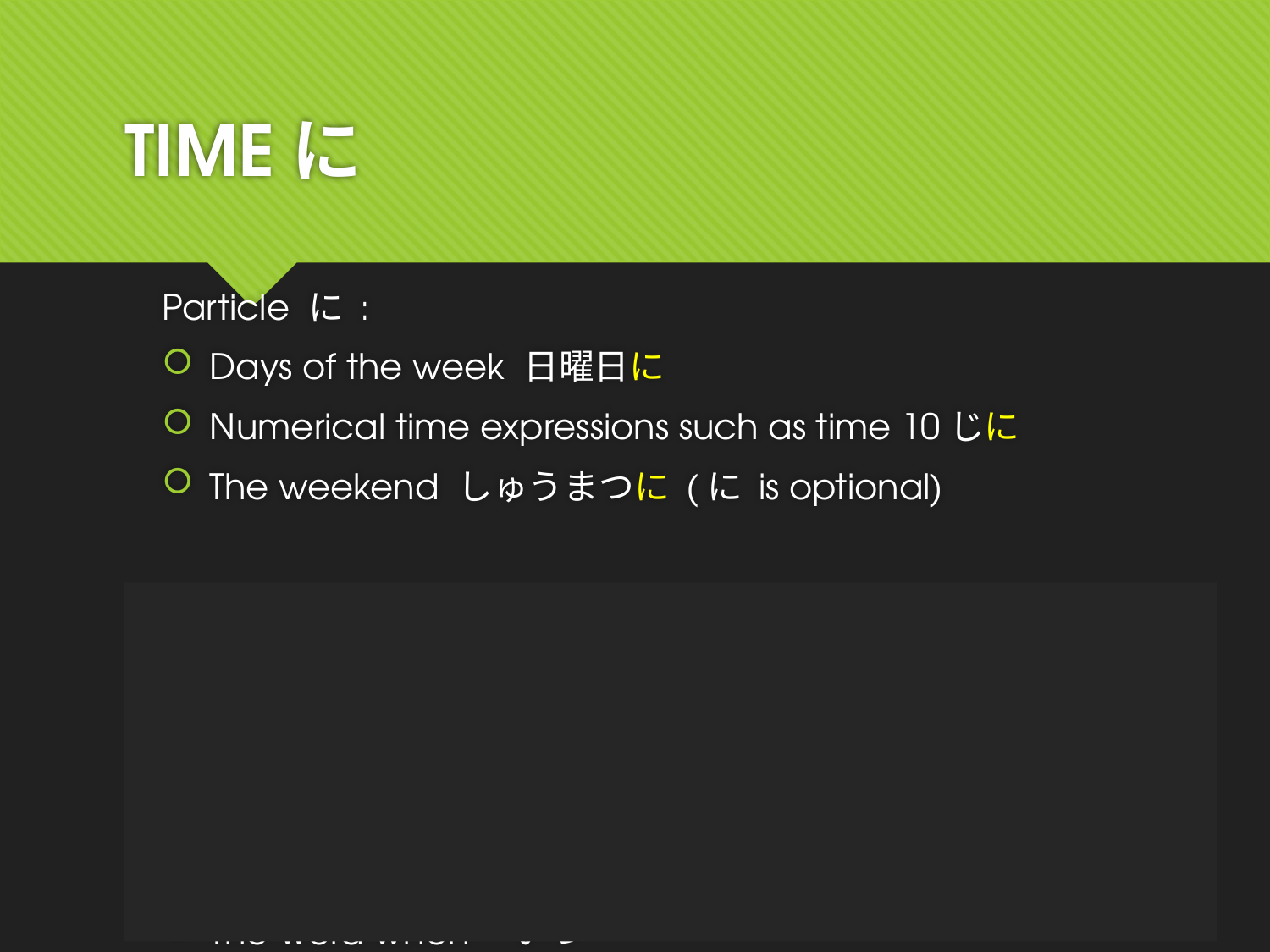

# TIMEに
Particle に :
Days of the week 日曜日に
Numerical time expressions such as time 10じに
The weekend しゅうまつに (に is optional)

No particle に :
General time having reference to present きょう、あした
Expressions describing regular intervals まいにち、まいばん
Parts of the day　あさ、こんばん
The word when　いつ